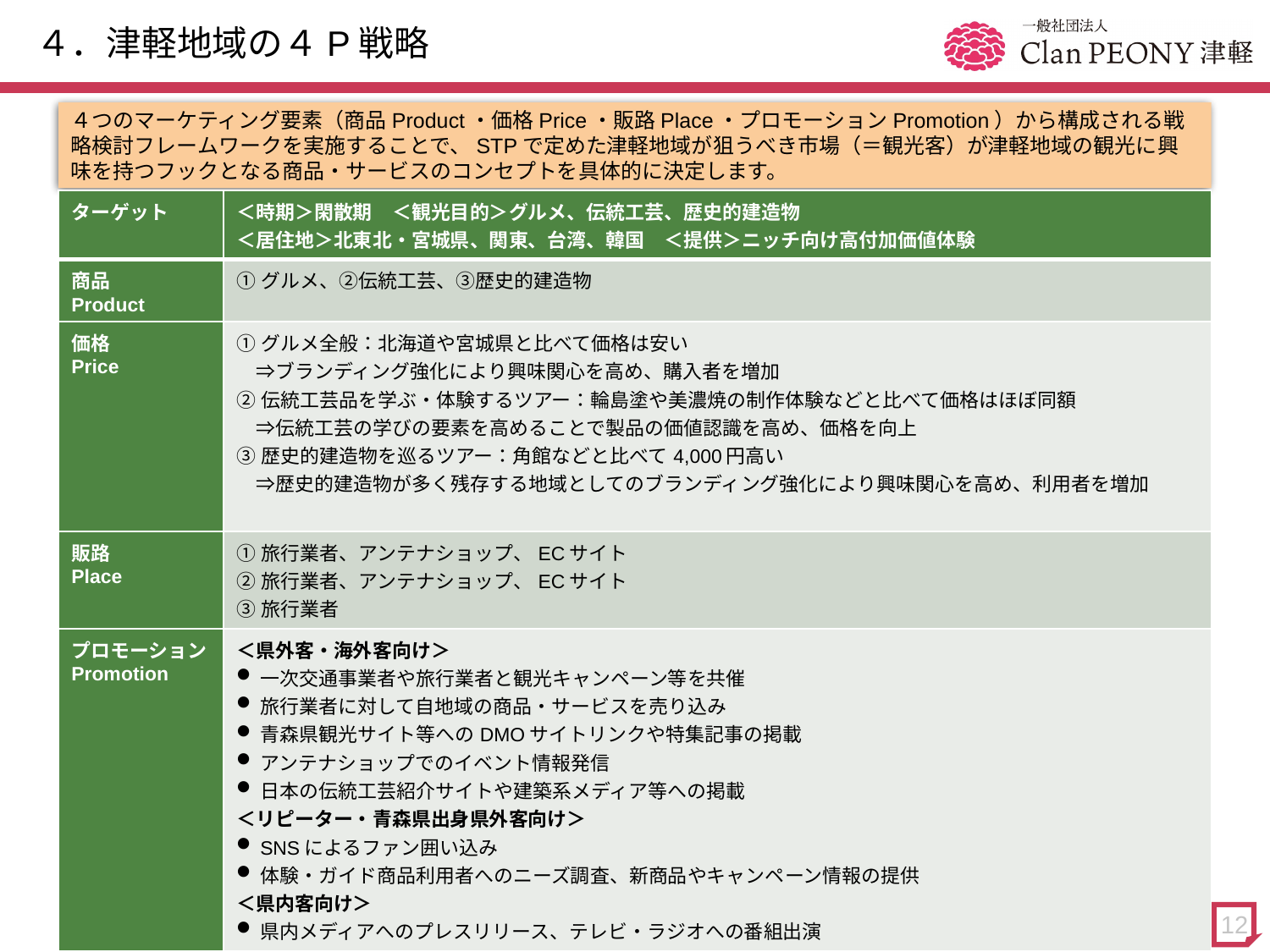

# ４．津軽地域の４P戦略
４つのマーケティング要素（商品Product・価格Price・販路Place・プロモーションPromotion）から構成される戦略検討フレームワークを実施することで、STPで定めた津軽地域が狙うべき市場（＝観光客）が津軽地域の観光に興味を持つフックとなる商品・サービスのコンセプトを具体的に決定します。

| ターゲット | ＜時期＞閑散期　＜観光目的＞グルメ、伝統工芸、歴史的建造物 ＜居住地＞北東北・宮城県、関東、台湾、韓国　＜提供＞ニッチ向け高付加価値体験 |
| --- | --- |
| 商品 Product | ①グルメ、②伝統工芸、③歴史的建造物 |
| 価格 Price | ①グルメ全般：北海道や宮城県と比べて価格は安い 　⇒ブランディング強化により興味関心を高め、購入者を増加 ②伝統工芸品を学ぶ・体験するツアー：輪島塗や美濃焼の制作体験などと比べて価格はほぼ同額 　⇒伝統工芸の学びの要素を高めることで製品の価値認識を高め、価格を向上 ③歴史的建造物を巡るツアー：角館などと比べて4,000円高い 　⇒歴史的建造物が多く残存する地域としてのブランディング強化により興味関心を高め、利用者を増加 |
| 販路 Place | ①旅行業者、アンテナショップ、ECサイト ②旅行業者、アンテナショップ、ECサイト ③旅行業者 |
| プロモーション Promotion | ＜県外客・海外客向け＞ 一次交通事業者や旅行業者と観光キャンペーン等を共催 旅行業者に対して自地域の商品・サービスを売り込み 青森県観光サイト等へのDMOサイトリンクや特集記事の掲載 アンテナショップでのイベント情報発信 日本の伝統工芸紹介サイトや建築系メディア等への掲載 ＜リピーター・青森県出身県外客向け＞ SNSによるファン囲い込み 体験・ガイド商品利用者へのニーズ調査、新商品やキャンペーン情報の提供 ＜県内客向け＞ 県内メディアへのプレスリリース、テレビ・ラジオへの番組出演 |
12